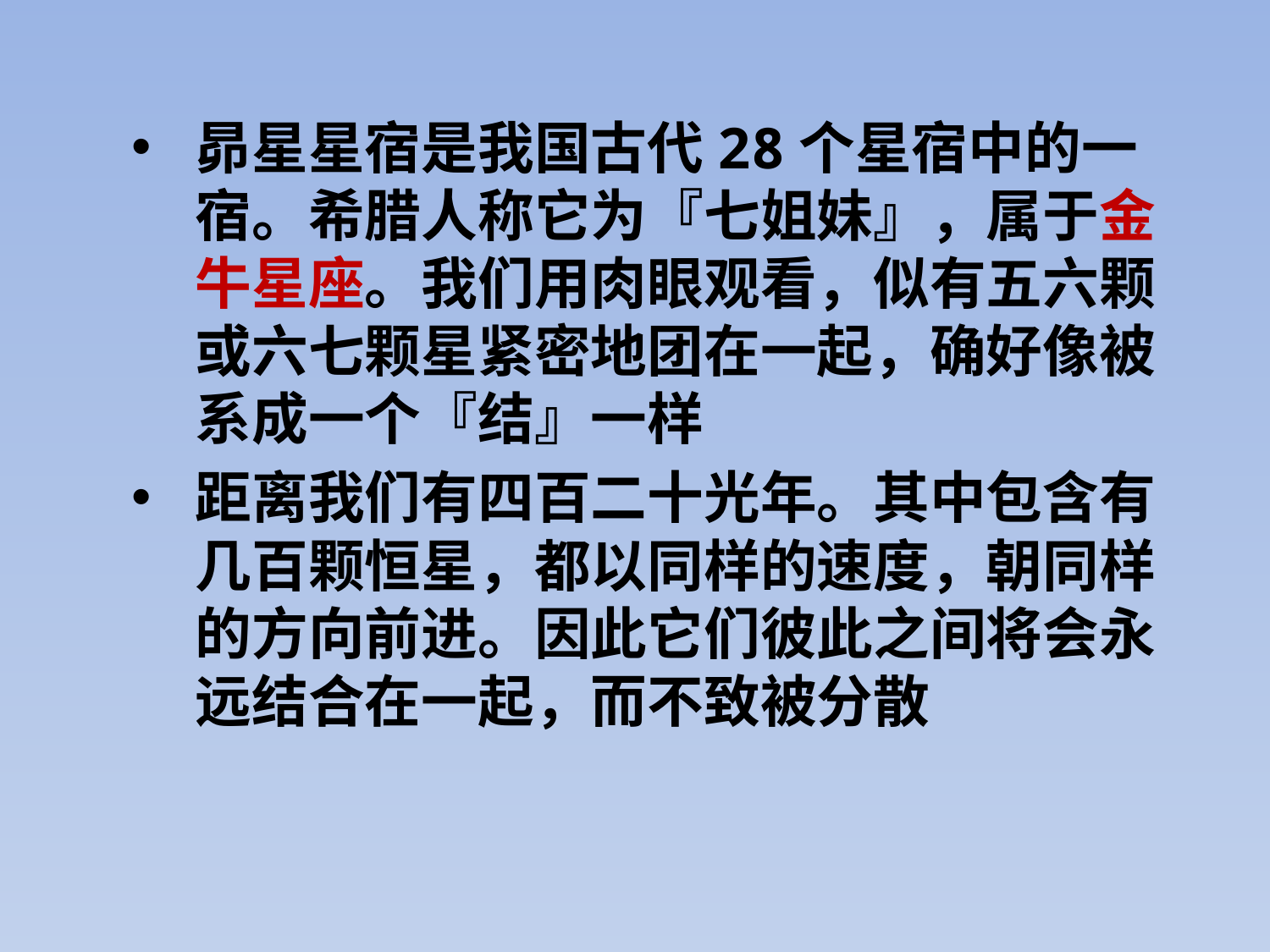

昴星星宿是我国古代28个星宿中的一宿。希腊人称它为『七姐妹』，属于金牛星座。我们用肉眼观看，似有五六颗或六七颗星紧密地团在一起，确好像被系成一个『结』一样
距离我们有四百二十光年。其中包含有几百颗恒星，都以同样的速度，朝同样的方向前进。因此它们彼此之间将会永远结合在一起，而不致被分散